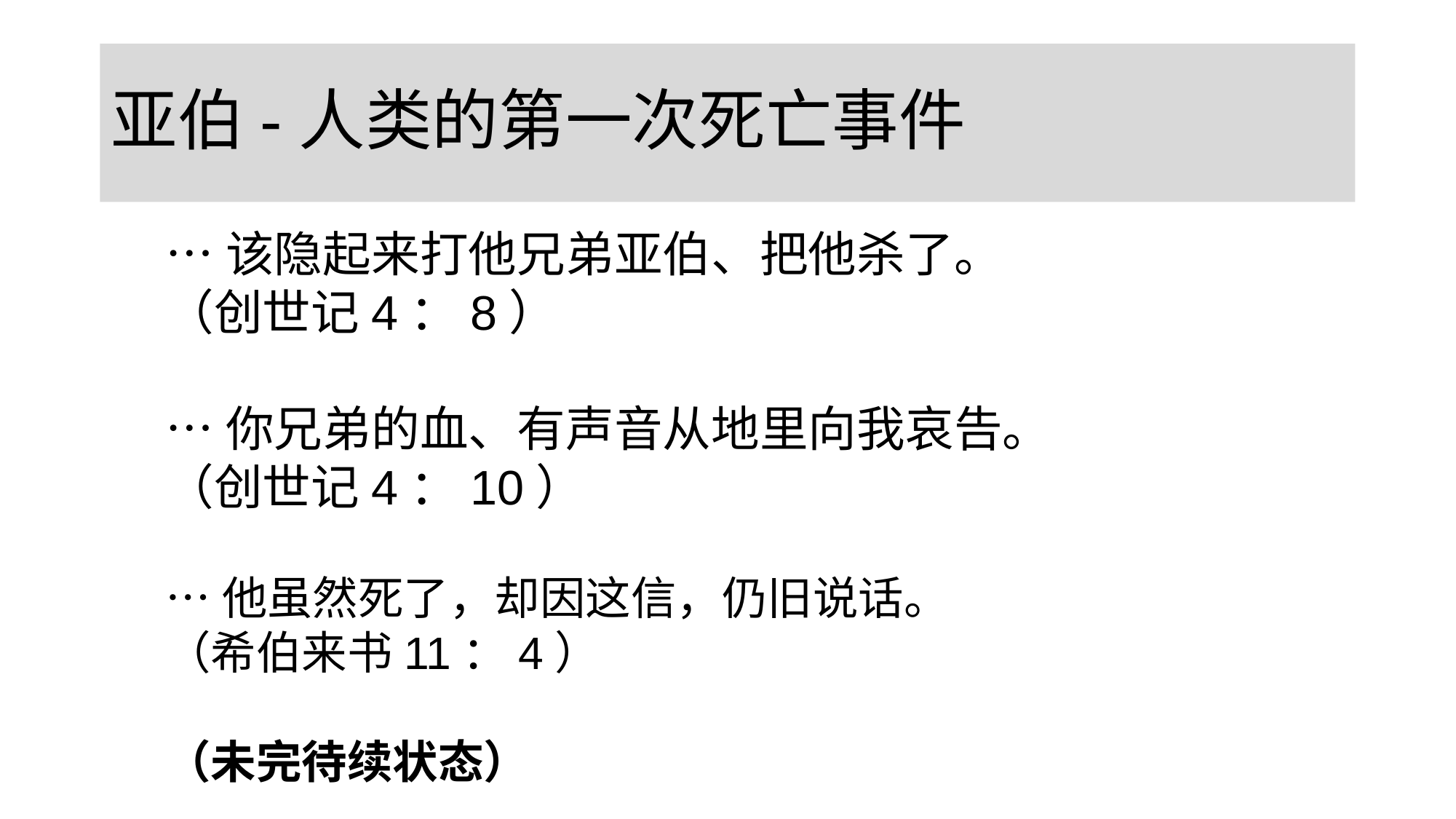

# 亚伯-人类的第一次死亡事件
…该隐起来打他兄弟亚伯、把他杀了。
（创世记4：8）

…你兄弟的血、有声音从地里向我哀告。
（创世记4：10）

…他虽然死了，却因这信，仍旧说话。
（希伯来书11：4）

（未完待续状态）